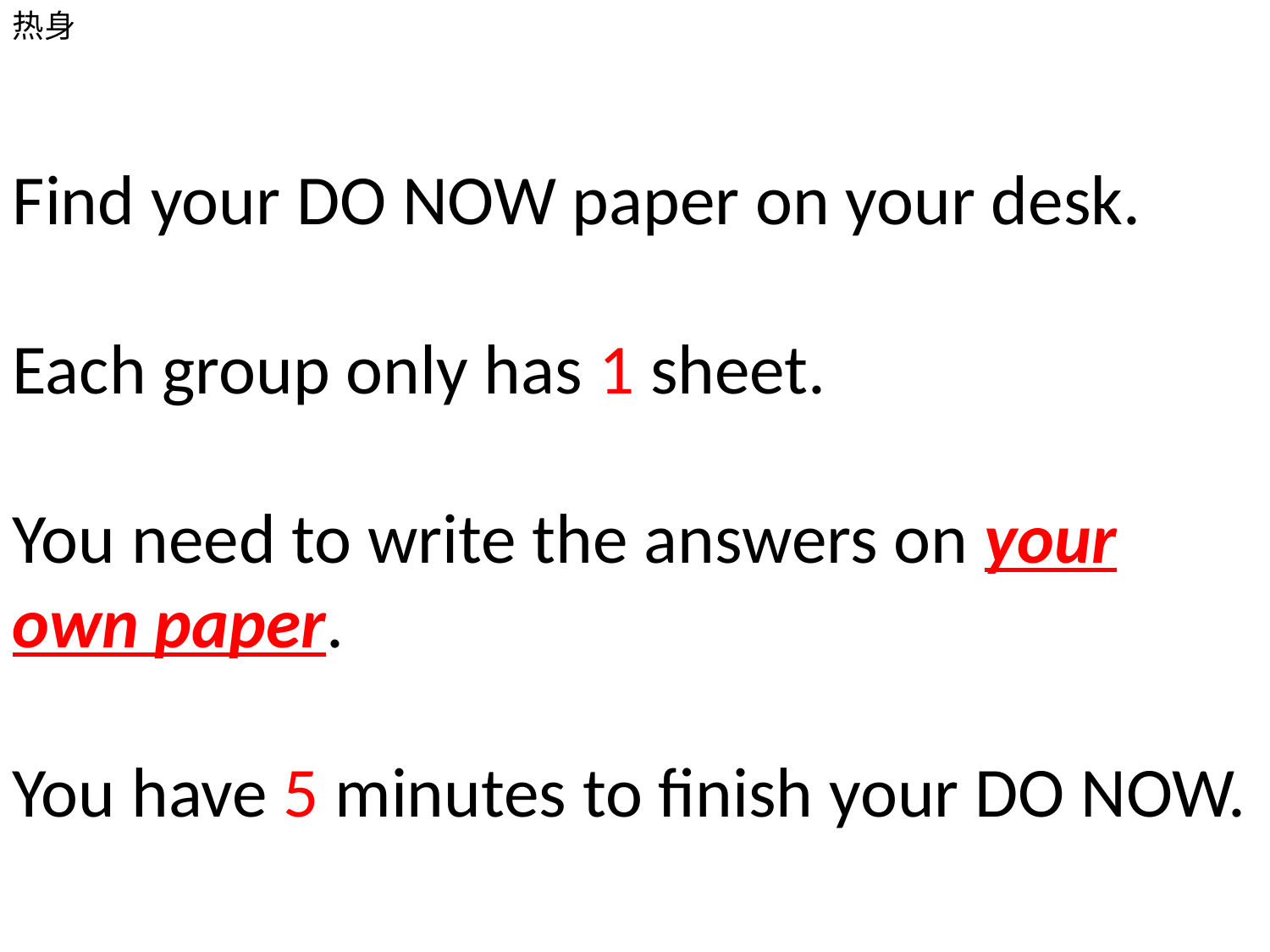

热身
Find your DO NOW paper on your desk.

Each group only has 1 sheet.

You need to write the answers on your own paper.

You have 5 minutes to finish your DO NOW.